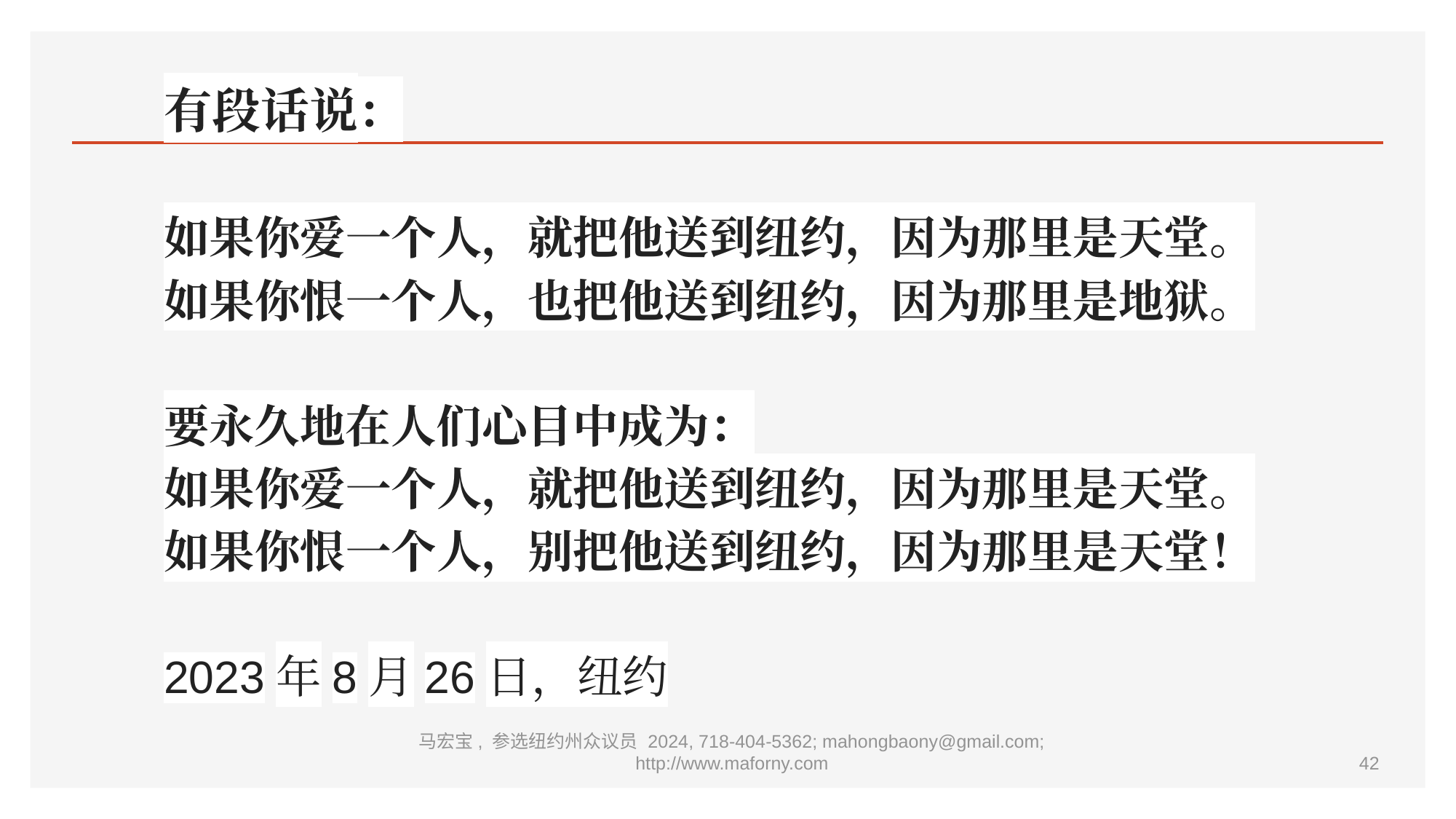

有段话说：

如果你爱一个人，就把他送到纽约，因为那里是天堂。
如果你恨一个人，也把他送到纽约，因为那里是地狱。

要永久地在人们心目中成为：
如果你爱一个人，就把他送到纽约，因为那里是天堂。
如果你恨一个人，别把他送到纽约，因为那里是天堂！

2023年8月26日，纽约
马宏宝, 参选纽约州众议员 2024, 718-404-5362; mahongbaony@gmail.com; http://www.maforny.com
42